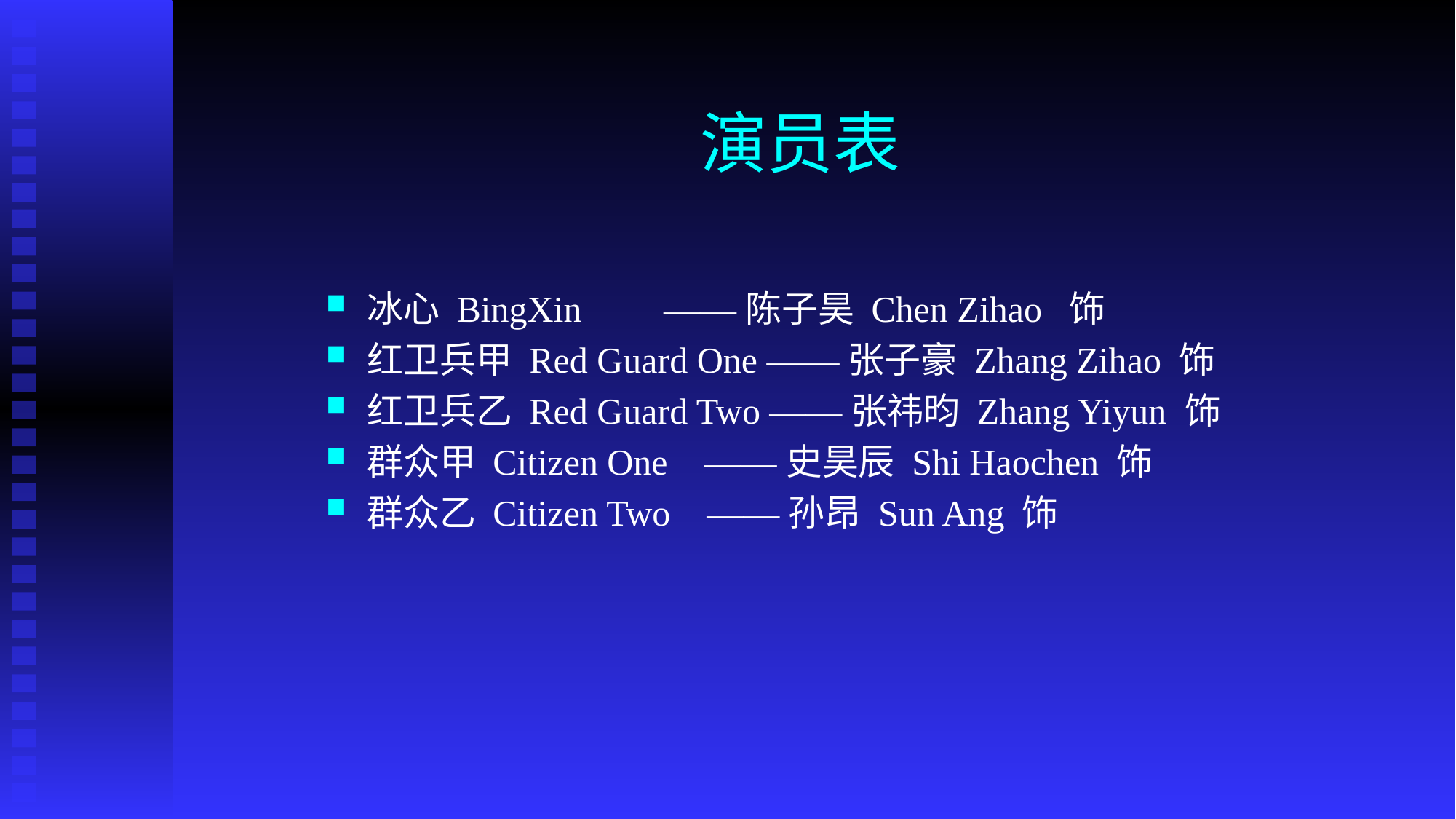

# 演员表

冰心 BingXin         ——陈子昊 Chen Zihao  饰
红卫兵甲 Red Guard One ——张子豪 Zhang Zihao 饰
红卫兵乙 Red Guard Two ——张祎昀 Zhang Yiyun 饰
群众甲 Citizen One    ——史昊辰 Shi Haochen 饰
群众乙 Citizen Two    ——孙昂 Sun Ang 饰